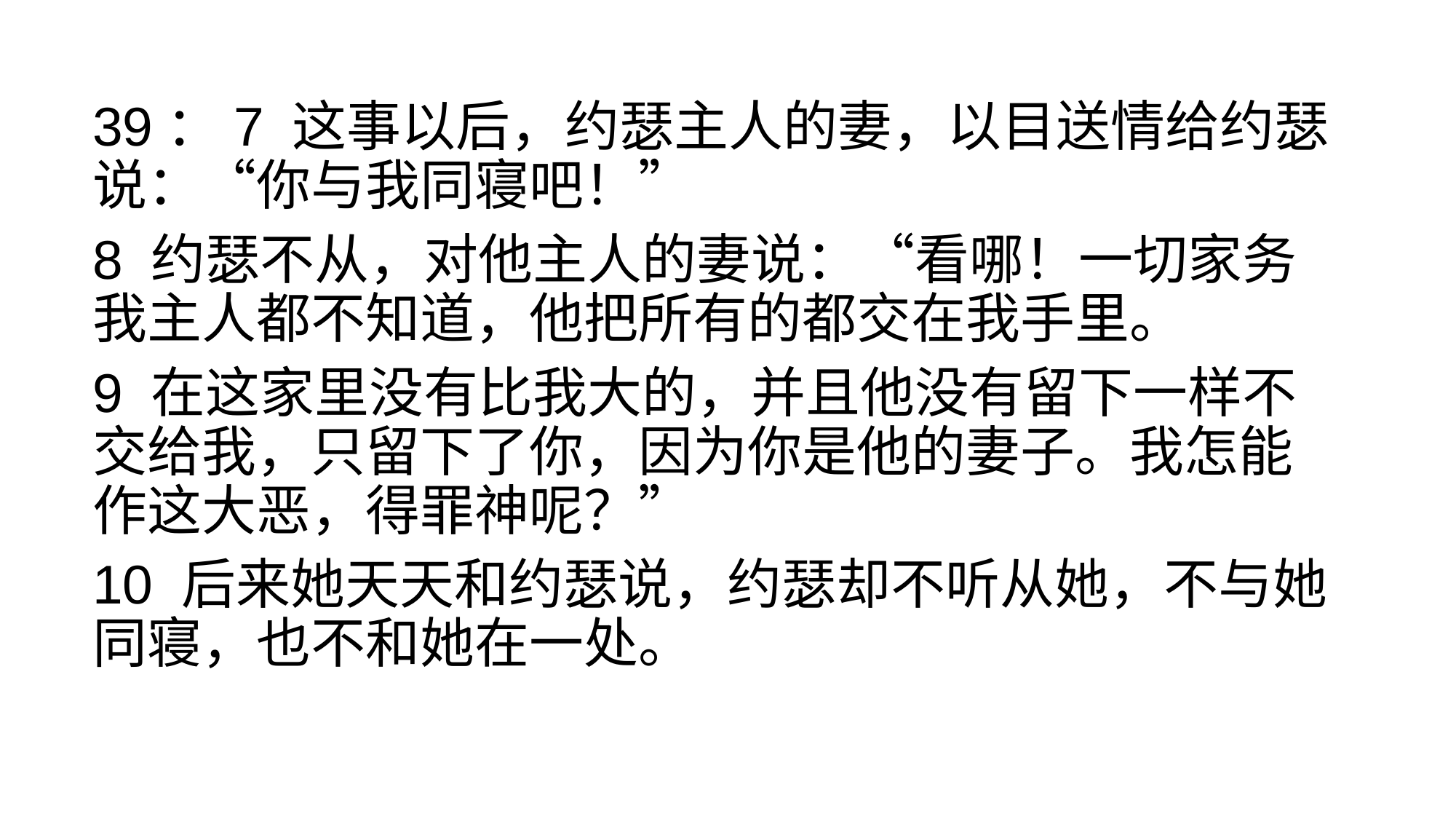

#
39：7 这事以后，约瑟主人的妻，以目送情给约瑟说：“你与我同寝吧！”
8 约瑟不从，对他主人的妻说：“看哪！一切家务我主人都不知道，他把所有的都交在我手里。
9 在这家里没有比我大的，并且他没有留下一样不交给我，只留下了你，因为你是他的妻子。我怎能作这大恶，得罪神呢？”
10 后来她天天和约瑟说，约瑟却不听从她，不与她同寝，也不和她在一处。